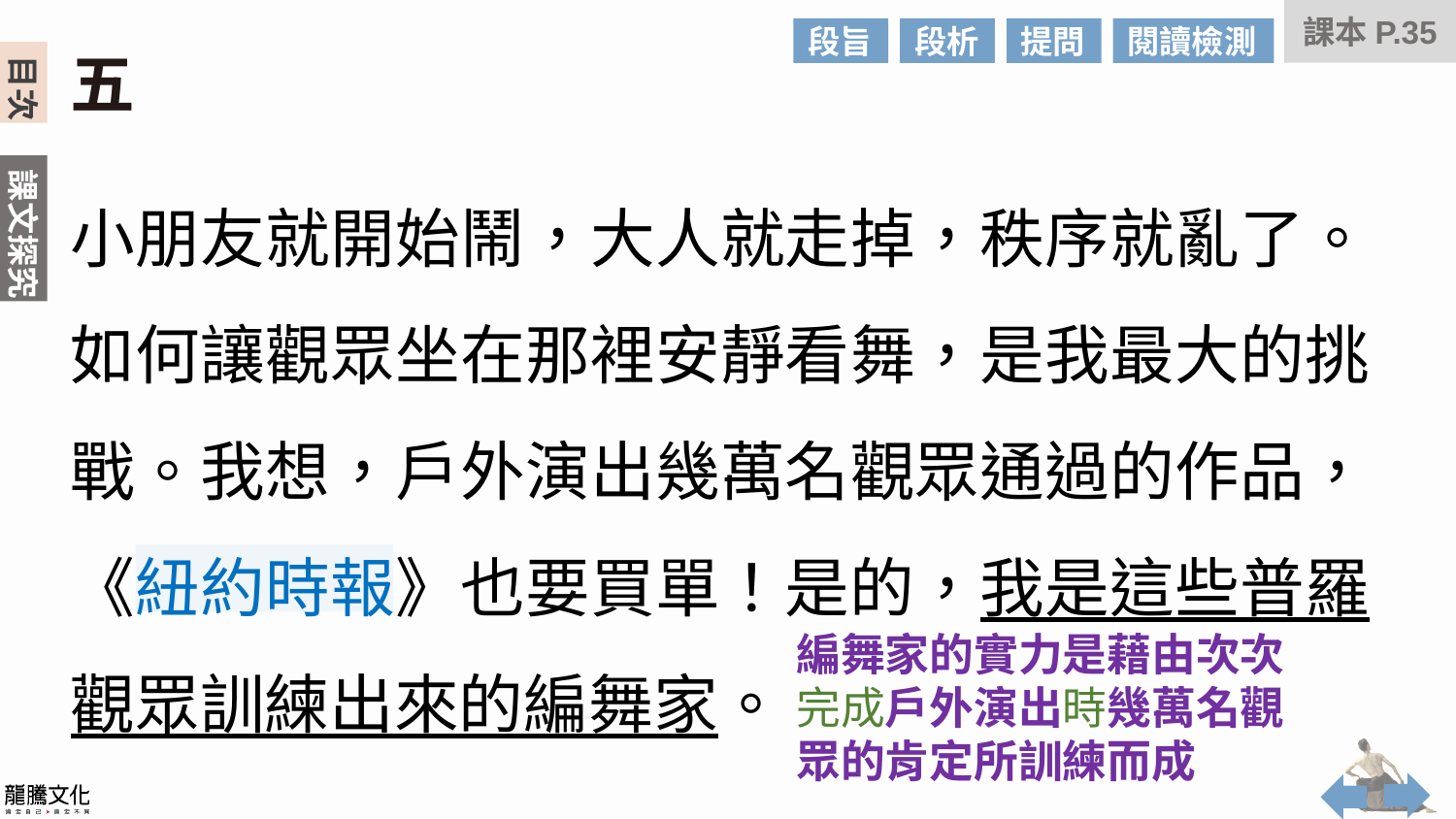

課本P.35
段旨
段析
提問
閱讀檢測
五
小朋友就開始鬧，大人就走掉，秩序就亂了。如何讓觀眾坐在那裡安靜看舞，是我最大的挑戰。我想，戶外演出幾萬名觀眾通過的作品，《紐約時報》也要買單！是的，我是這些普羅觀眾訓練出來的編舞家。

編舞家的實力是藉由次次完成戶外演出時幾萬名觀眾的肯定所訓練而成